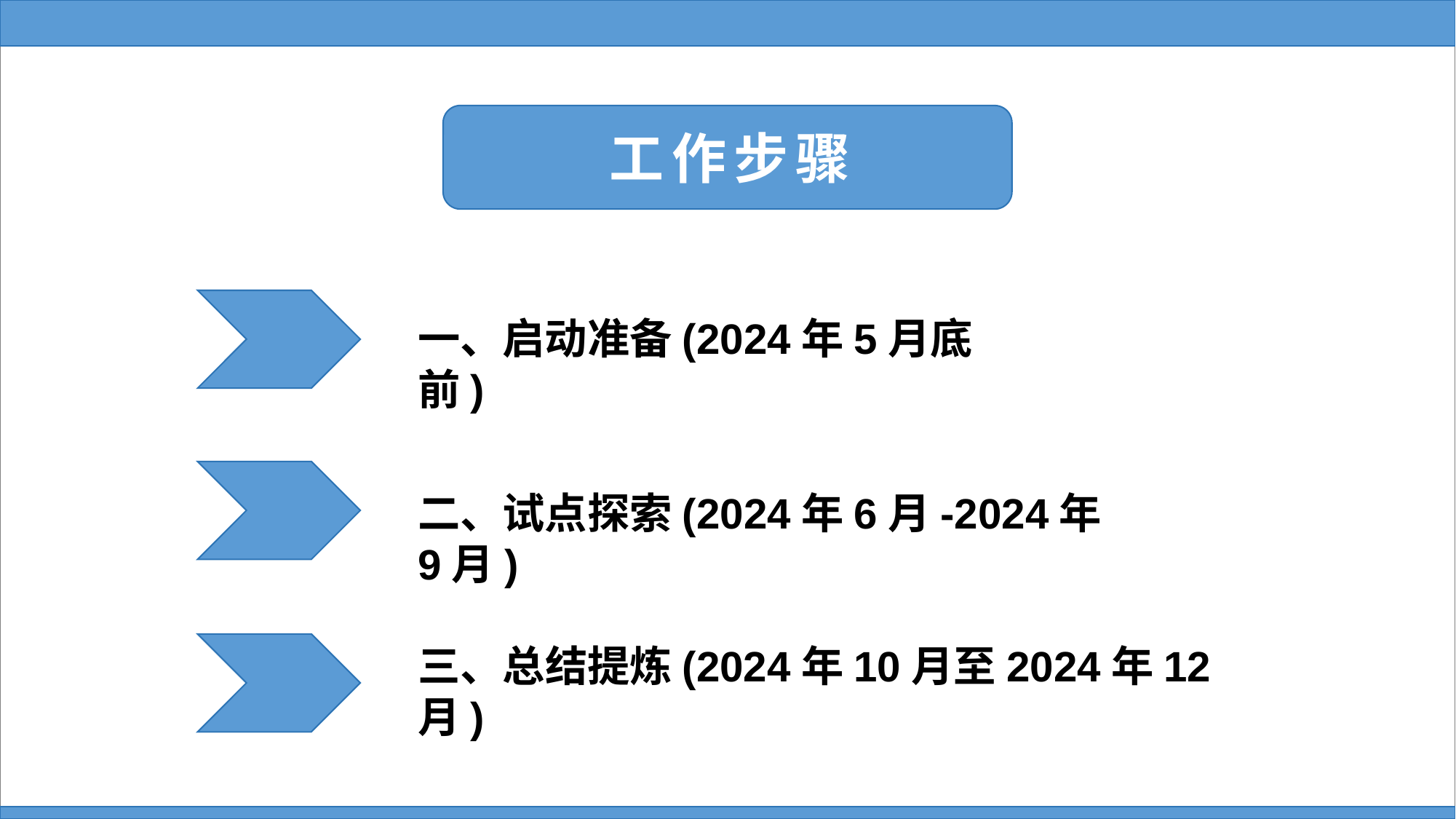

工作步骤

一、启动准备(2024年5月底前)

二、试点探索(2024年6月-2024年9月)

三、总结提炼(2024年10月至2024年12月)